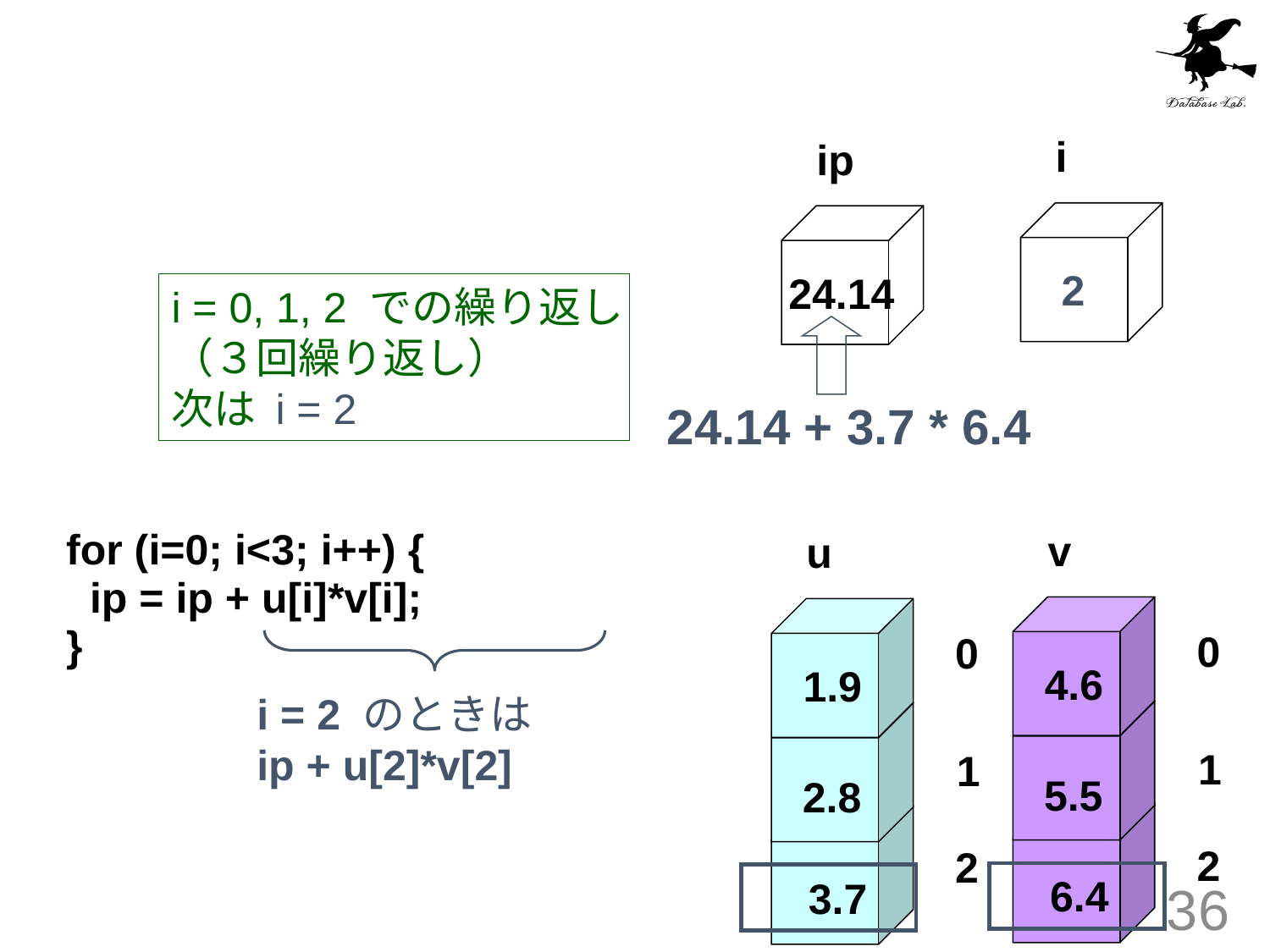

for (i=0; i<3; i++) {
    ip = ip + u[i]*v[i];
  }
i
ip

2
24.14
i = 0, 1, 2 での繰り返し
（３回繰り返し）
次は i = 2

24.14 + 3.7 * 6.4

v
u

0
0
4.6
1.9
i = 2 のときは
ip + u[2]*v[2]

1
1
5.5
2.8

2
2

6.4

3.7
36